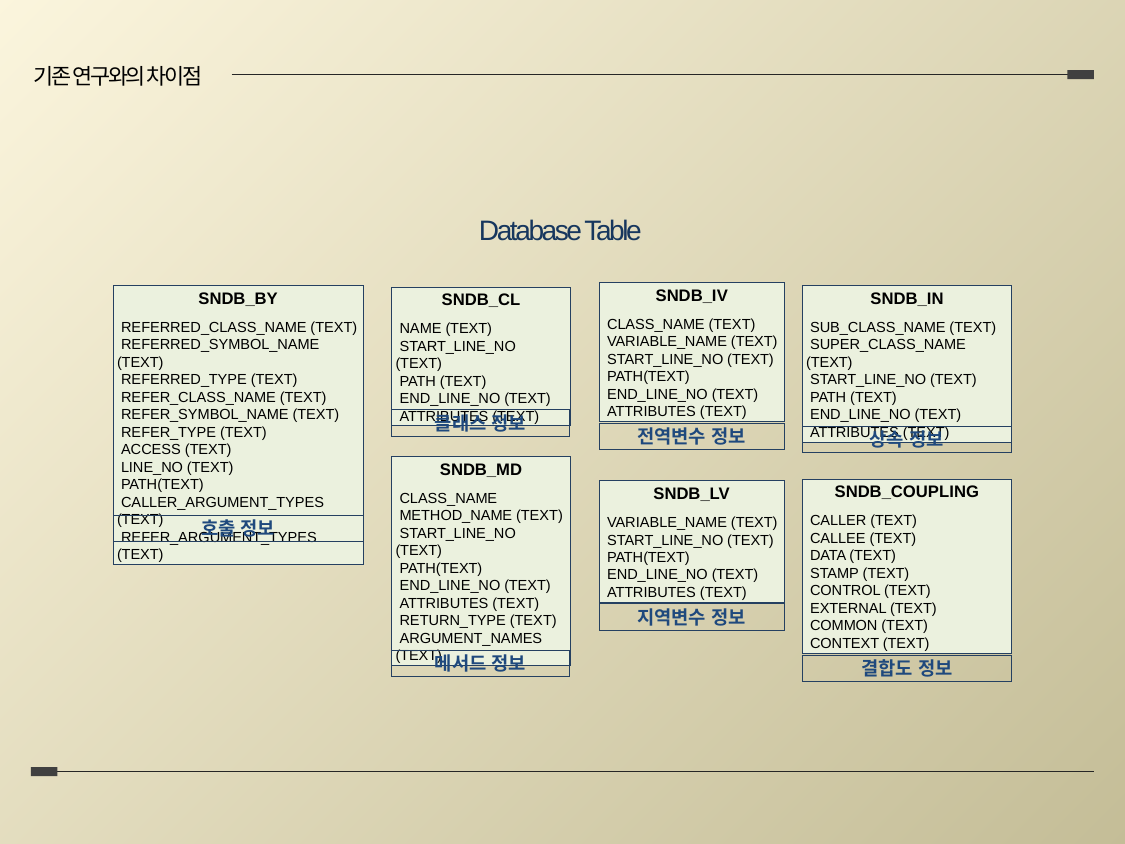

기존 연구와의 차이점

Database Table
SNDB_IV

 CLASS_NAME (TEXT)
 VARIABLE_NAME (TEXT)
 START_LINE_NO (TEXT)
 PATH(TEXT)
 END_LINE_NO (TEXT)
 ATTRIBUTES (TEXT)
전역변수 정보
SNDB_IN

 SUB_CLASS_NAME (TEXT)
 SUPER_CLASS_NAME (TEXT)
 START_LINE_NO (TEXT)
 PATH (TEXT)
 END_LINE_NO (TEXT)
 ATTRIBUTES (TEXT)
상속 정보
SNDB_BY

 REFERRED_CLASS_NAME (TEXT)
 REFERRED_SYMBOL_NAME (TEXT)
 REFERRED_TYPE (TEXT)
 REFER_CLASS_NAME (TEXT)
 REFER_SYMBOL_NAME (TEXT)
 REFER_TYPE (TEXT)
 ACCESS (TEXT)
 LINE_NO (TEXT)
 PATH(TEXT)
 CALLER_ARGUMENT_TYPES (TEXT)
 REFER_ARGUMENT_TYPES (TEXT)
호출 정보
SNDB_CL

 NAME (TEXT)
 START_LINE_NO (TEXT)
 PATH (TEXT)
 END_LINE_NO (TEXT)
 ATTRIBUTES (TEXT)
클래스 정보
SNDB_MD

 CLASS_NAME
 METHOD_NAME (TEXT)
 START_LINE_NO (TEXT)
 PATH(TEXT)
 END_LINE_NO (TEXT)
 ATTRIBUTES (TEXT)
 RETURN_TYPE (TEXT)
 ARGUMENT_NAMES (TEXT)
메서드 정보
SNDB_LV

 VARIABLE_NAME (TEXT)
 START_LINE_NO (TEXT)
 PATH(TEXT)
 END_LINE_NO (TEXT)
 ATTRIBUTES (TEXT)
지역변수 정보
SNDB_COUPLING

 CALLER (TEXT)
 CALLEE (TEXT)
 DATA (TEXT)
 STAMP (TEXT)
 CONTROL (TEXT)
 EXTERNAL (TEXT)
 COMMON (TEXT)
 CONTEXT (TEXT)
결합도 정보